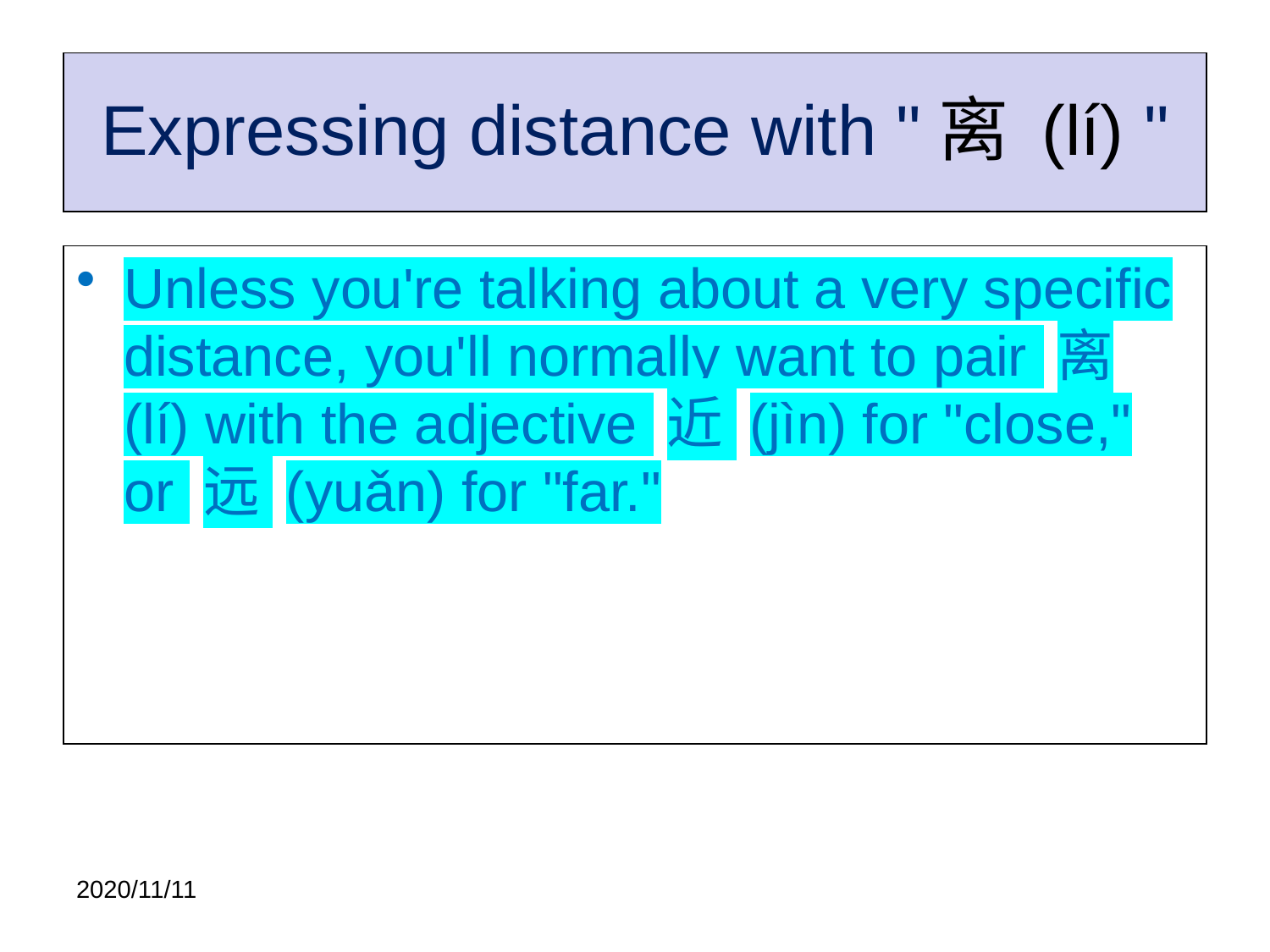

# Expressing distance with "离 (lí) "
Unless you're talking about a very specific distance, you'll normally want to pair 离 (lí) with the adjective 近 (jìn) for "close," or 远 (yuǎn) for "far."
2020/11/11